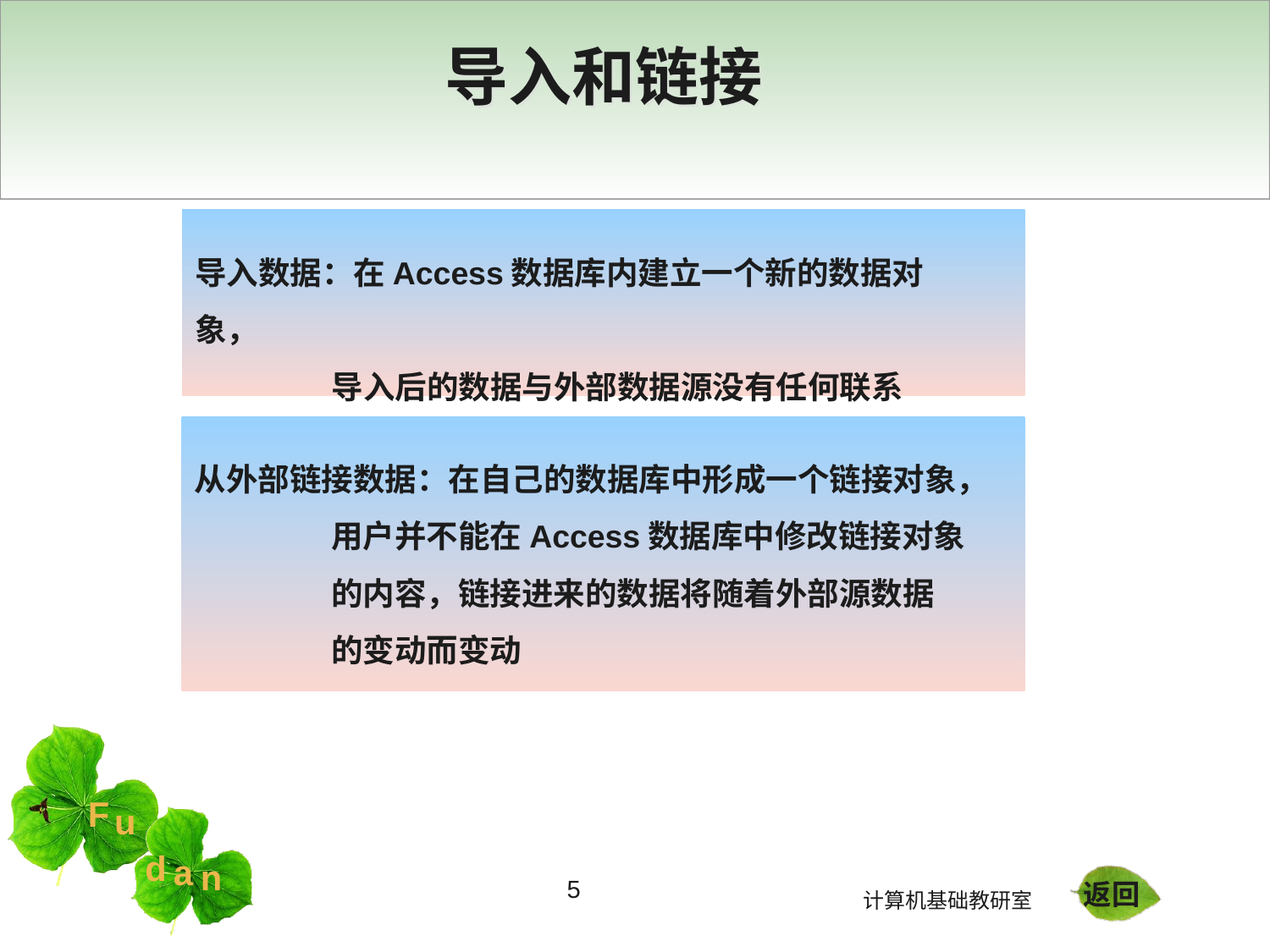

导入和链接

导入数据：在Access数据库内建立一个新的数据对象，
                  导入后的数据与外部数据源没有任何联系

从外部链接数据：在自己的数据库中形成一个链接对象，
                  用户并不能在Access数据库中修改链接对象
                  的内容，链接进来的数据将随着外部源数据
                  的变动而变动
5
返回